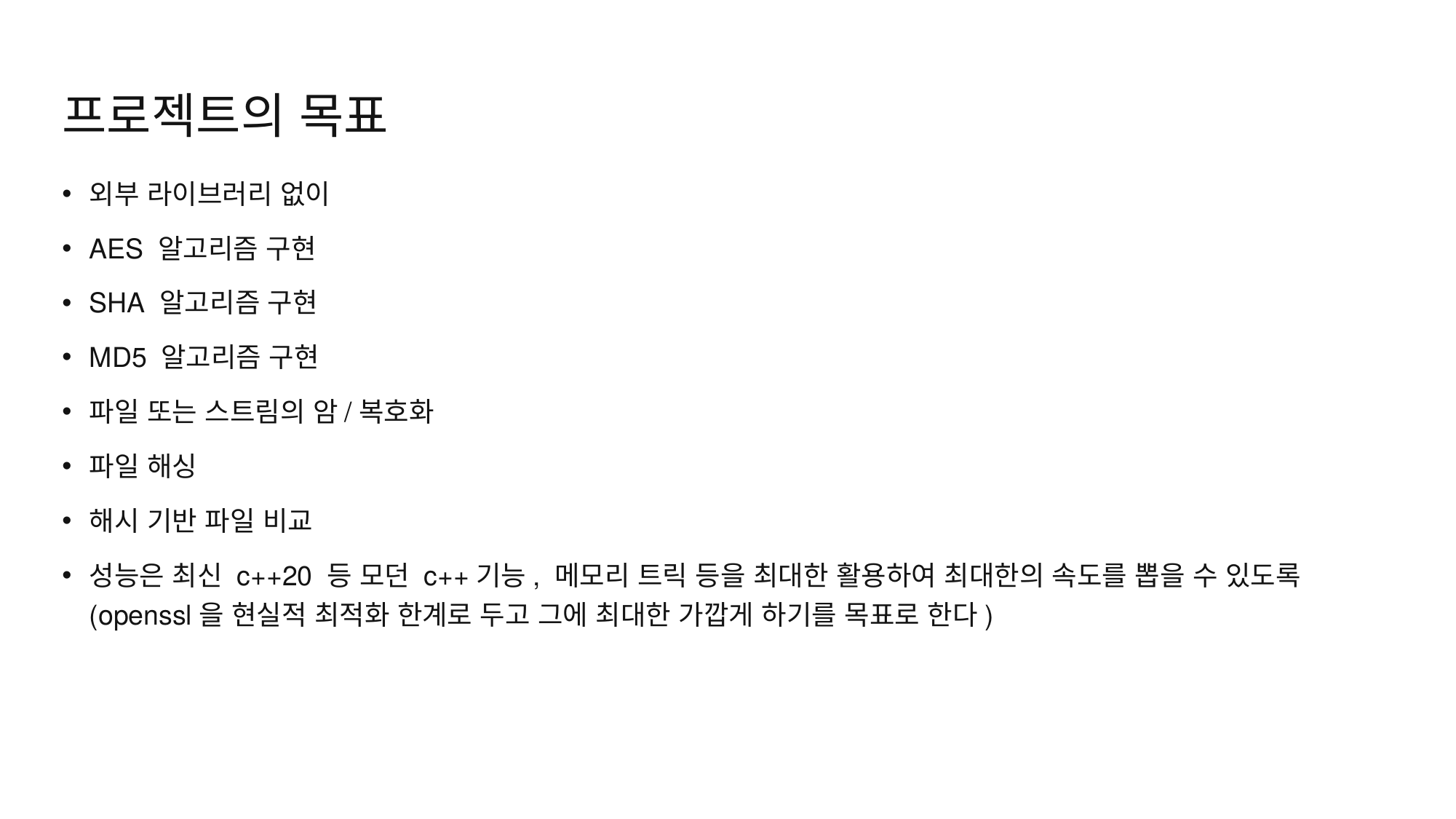

# 프로젝트의 목표
외부 라이브러리 없이
AES 알고리즘 구현
SHA 알고리즘 구현
MD5 알고리즘 구현
파일 또는 스트림의 암/복호화
파일 해싱
해시 기반 파일 비교
성능은 최신 c++20 등 모던 c++기능, 메모리 트릭 등을 최대한 활용하여 최대한의 속도를 뽑을 수 있도록 (openssl을 현실적 최적화 한계로 두고 그에 최대한 가깝게 하기를 목표로 한다)